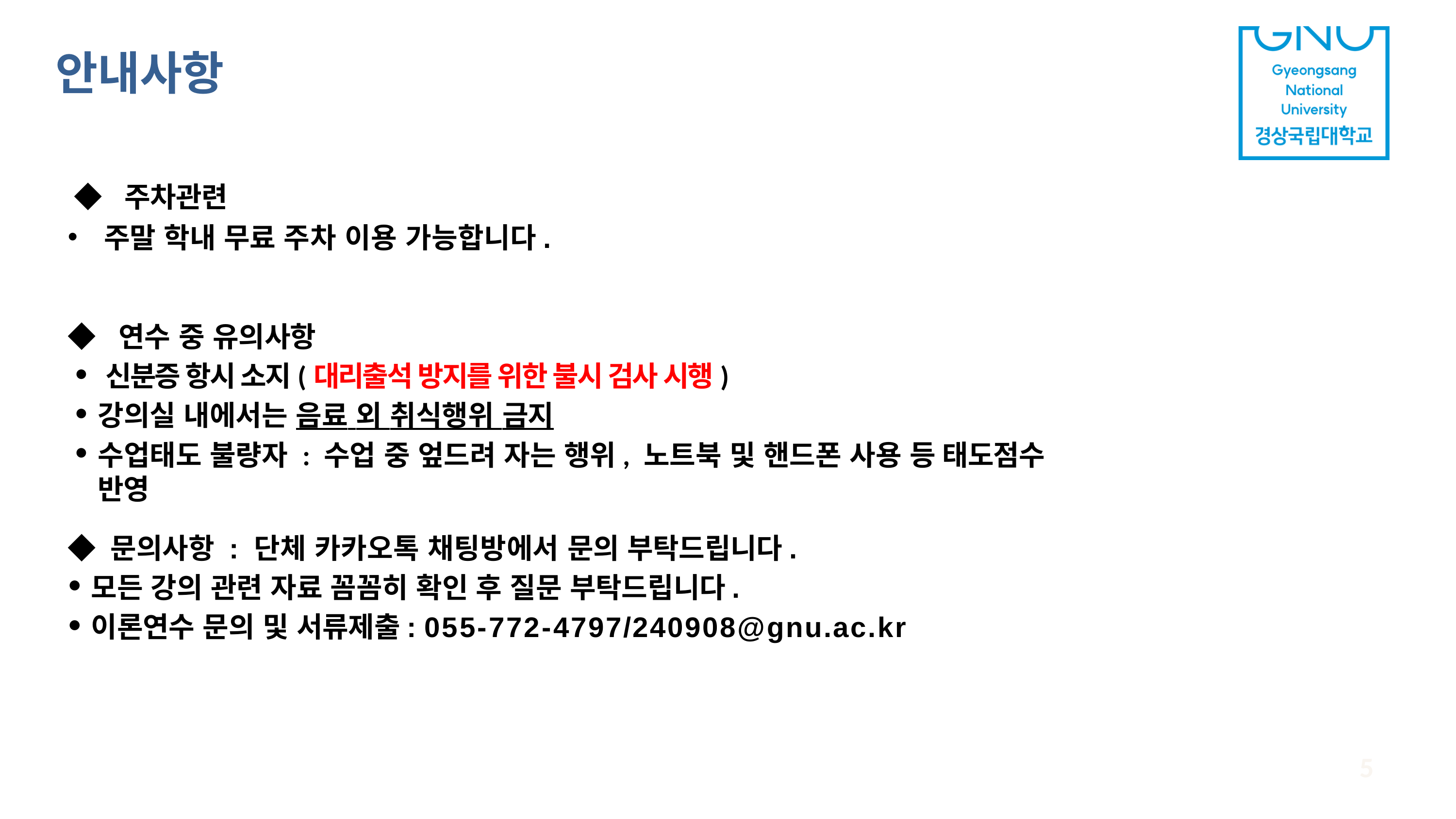

# 안내사항
 ◆  주차관련
주말 학내 무료 주차 이용 가능합니다.
◆  연수 중 유의사항
 신분증 항시 소지(대리출석 방지를 위한 불시 검사 시행)
강의실 내에서는 음료 외 취식행위 금지
수업태도 불량자 : 수업 중 엎드려 자는 행위, 노트북 및 핸드폰 사용 등 태도점수 반영
◆ 문의사항 : 단체 카카오톡 채팅방에서 문의 부탁드립니다.
모든 강의 관련 자료 꼼꼼히 확인 후 질문 부탁드립니다.
이론연수 문의 및 서류제출: 055-772-4797/240908@gnu.ac.kr
5